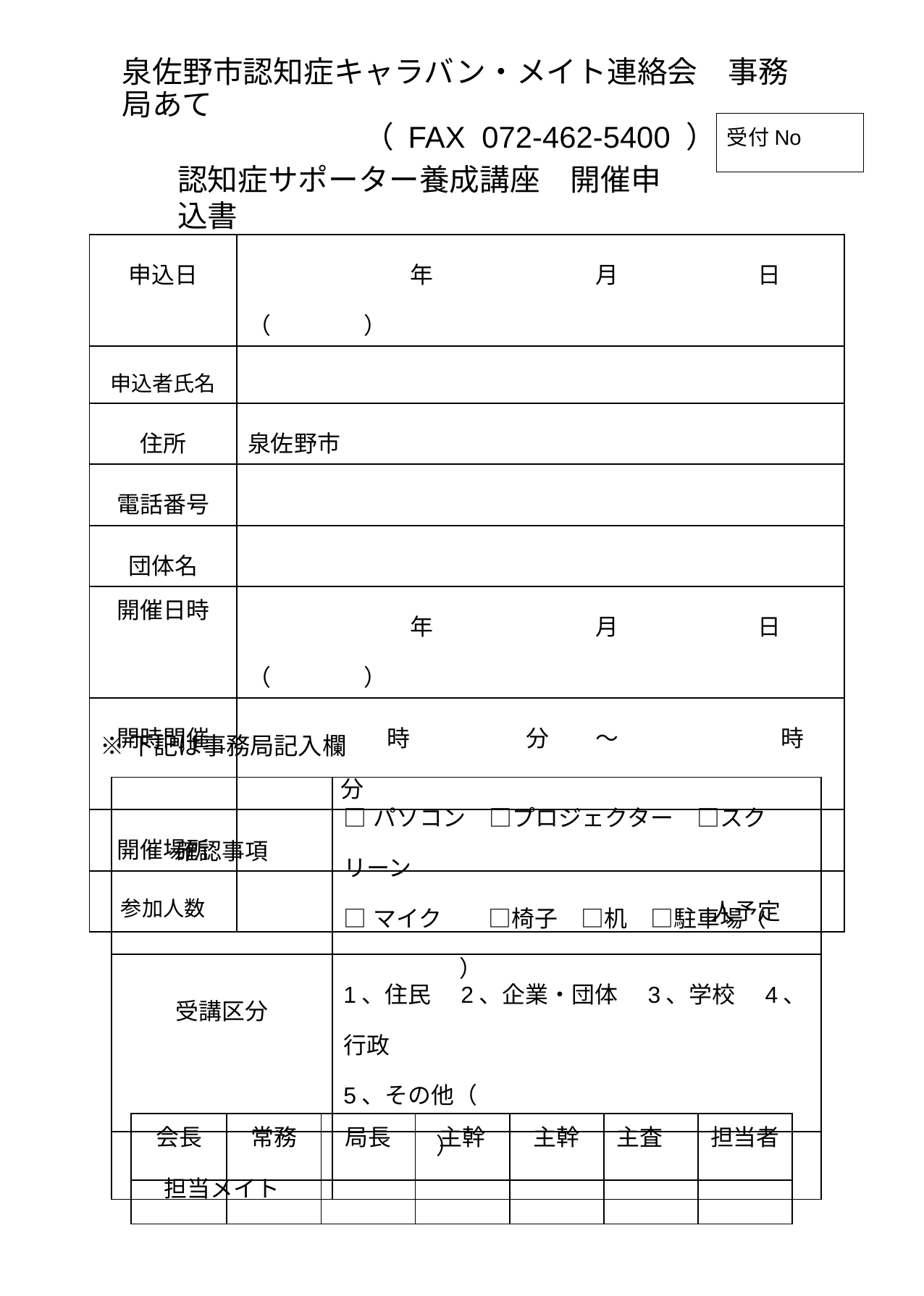

# 泉佐野市認知症キャラバン・メイト連絡会　事務局あて 　　　　　　　　（ FAX  072-462-5400 ）

受付No
認知症サポーター養成講座　開催申込書
| 申込日 | 年　　　　　　　月　　　　　　日　（　　　　） |
| --- | --- |
| 申込者氏名 |  |
| 住所 | 泉佐野市 |
| 電話番号 |  |
| 団体名 |  |
| 開催日時 | 年　　　　　　　月　　　　　　日　（　　　　） |
| 開時間催 | 時　　　　　分　　～　　　　　　　時　　　　　分 |
| 開催場所 |  |
| 参加人数 | 人予定 |
※下記は事務局記入欄
| 確認事項 | □パソコン　□プロジェクター　□スクリーン □マイク　　□椅子　□机　□駐車場（　　　　　　） |
| --- | --- |
| 受講区分 | 1、住民　2、企業・団体　3、学校　4、行政 5、その他（　　　　　　　　　　　　　　　　　　） |
| 担当メイト |  |
| 会長 | 常務 | 局長 | 主幹 | 主幹 | 主査 | 担当者 |
| --- | --- | --- | --- | --- | --- | --- |
|  |  |  |  |  |  |  |